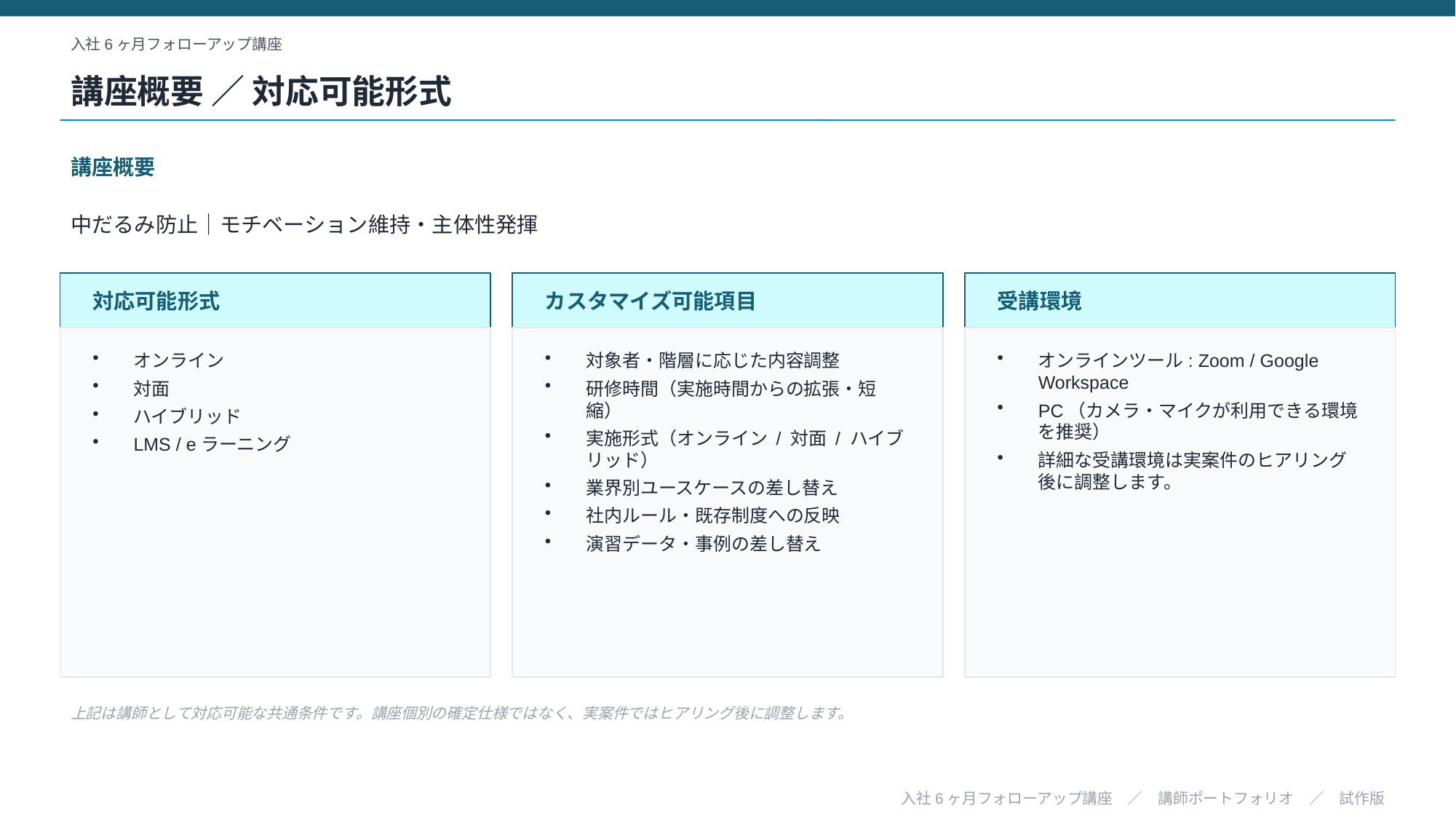

入社6ヶ月フォローアップ講座
講座概要 ／ 対応可能形式

講座概要
中だるみ防止｜モチベーション維持・主体性発揮

対応可能形式

カスタマイズ可能項目

受講環境

オンライン
対面
ハイブリッド
LMS / eラーニング
対象者・階層に応じた内容調整
研修時間（実施時間からの拡張・短縮）
実施形式（オンライン / 対面 / ハイブリッド）
業界別ユースケースの差し替え
社内ルール・既存制度への反映
演習データ・事例の差し替え
オンラインツール: Zoom / Google Workspace
PC（カメラ・マイクが利用できる環境を推奨）
詳細な受講環境は実案件のヒアリング後に調整します。
上記は講師として対応可能な共通条件です。講座個別の確定仕様ではなく、実案件ではヒアリング後に調整します。
入社6ヶ月フォローアップ講座　／　講師ポートフォリオ　／　試作版